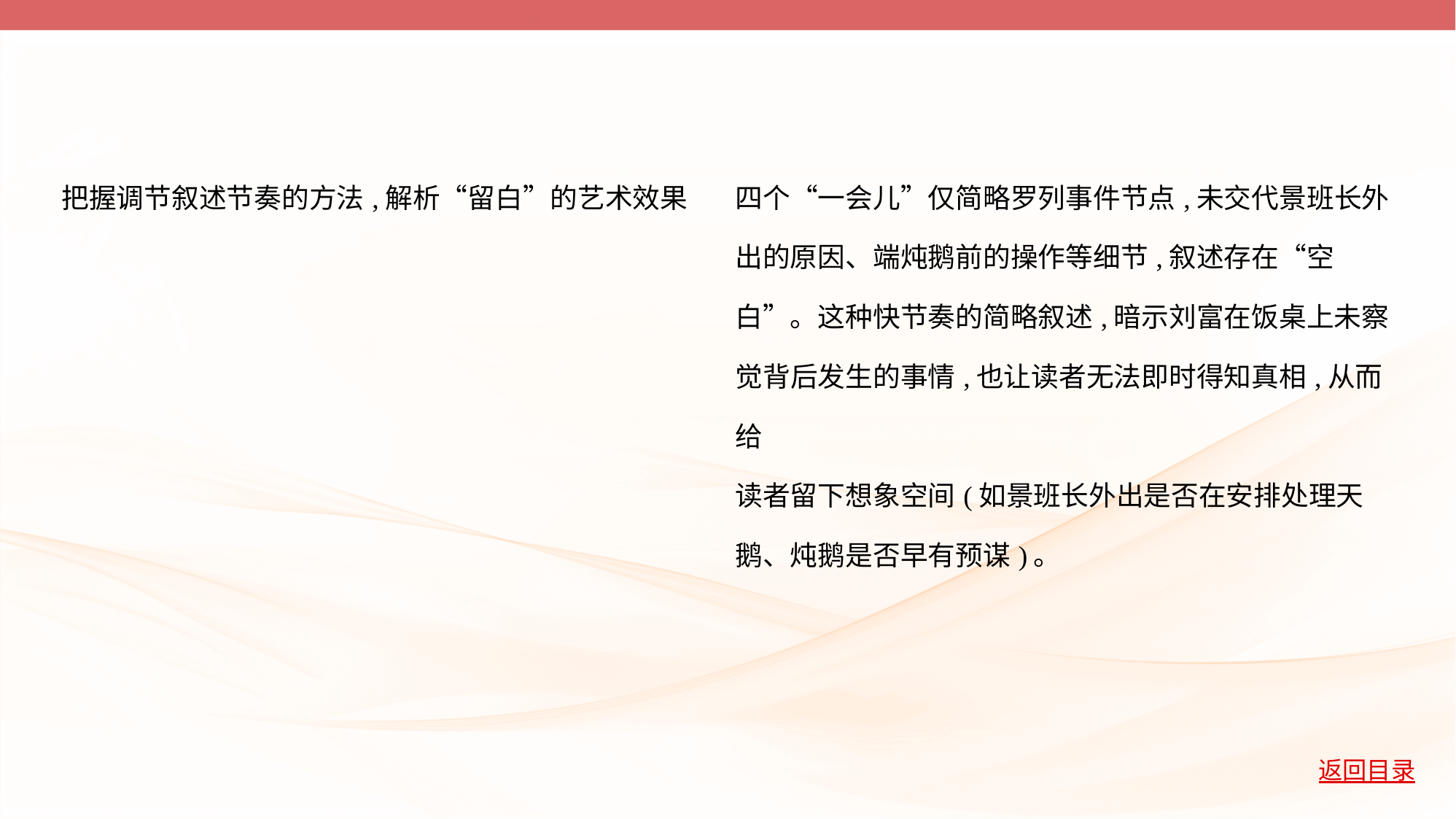

| 把握调节叙述节奏的方法,解析“留白”的艺术效果 | 四个“一会儿”仅简略罗列事件节点,未交代景班长外 出的原因、端炖鹅前的操作等细节,叙述存在“空 白”。这种快节奏的简略叙述,暗示刘富在饭桌上未察 觉背后发生的事情,也让读者无法即时得知真相,从而给 读者留下想象空间(如景班长外出是否在安排处理天 鹅、炖鹅是否早有预谋)。 |
| --- | --- |